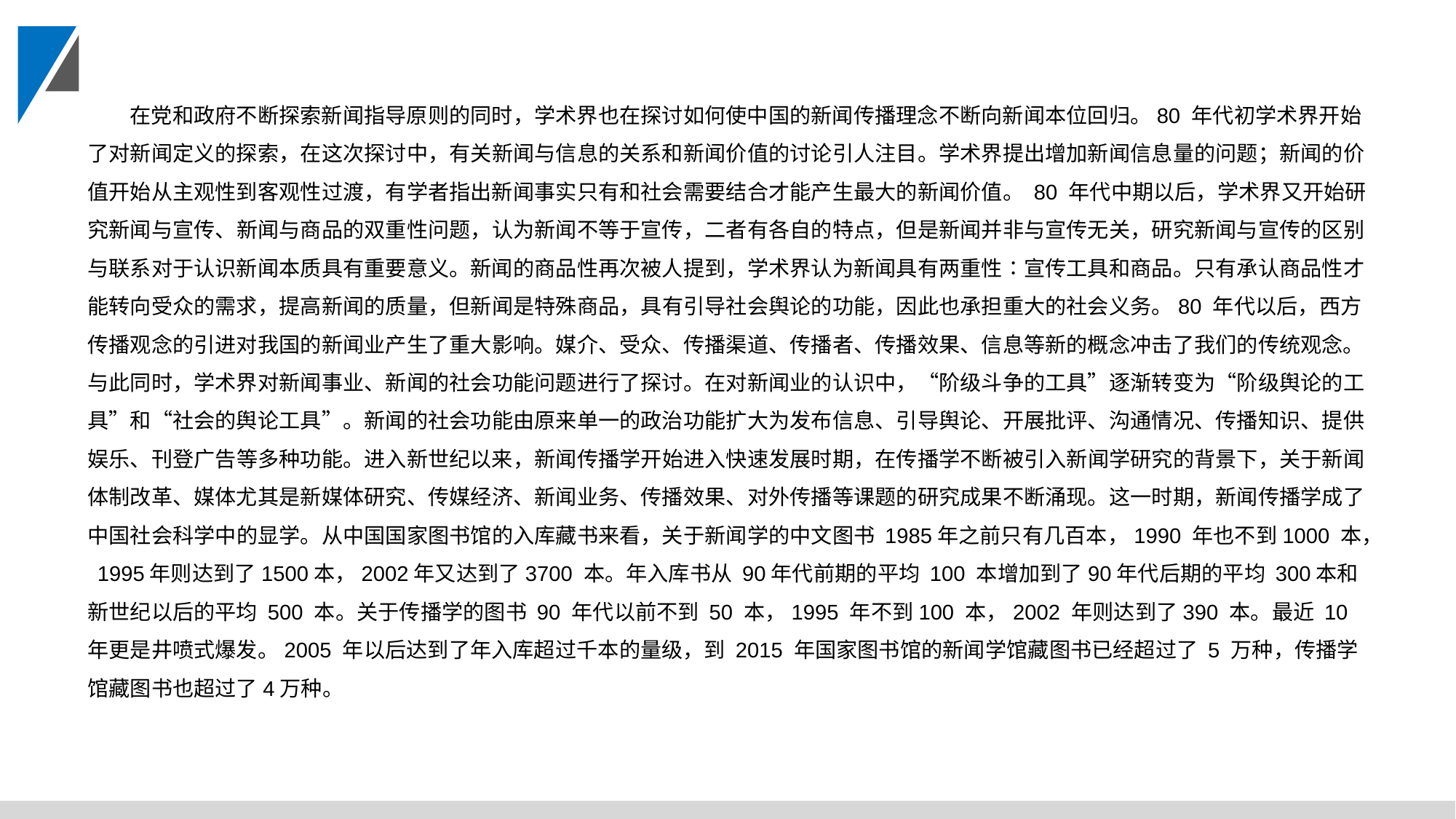

在党和政府不断探索新闻指导原则的同时，学术界也在探讨如何使中国的新闻传播理念不断向新闻本位回归。80 年代初学术界开始了对新闻定义的探索，在这次探讨中，有关新闻与信息的关系和新闻价值的讨论引人注目。学术界提出增加新闻信息量的问题；新闻的价值开始从主观性到客观性过渡，有学者指出新闻事实只有和社会需要结合才能产生最大的新闻价值。 80 年代中期以后，学术界又开始研究新闻与宣传、新闻与商品的双重性问题，认为新闻不等于宣传，二者有各自的特点，但是新闻并非与宣传无关，研究新闻与宣传的区别与联系对于认识新闻本质具有重要意义。新闻的商品性再次被人提到，学术界认为新闻具有两重性∶宣传工具和商品。只有承认商品性才能转向受众的需求，提高新闻的质量，但新闻是特殊商品，具有引导社会舆论的功能，因此也承担重大的社会义务。80 年代以后，西方传播观念的引进对我国的新闻业产生了重大影响。媒介、受众、传播渠道、传播者、传播效果、信息等新的概念冲击了我们的传统观念。与此同时，学术界对新闻事业、新闻的社会功能问题进行了探讨。在对新闻业的认识中，“阶级斗争的工具”逐渐转变为“阶级舆论的工具”和“社会的舆论工具”。新闻的社会功能由原来单一的政治功能扩大为发布信息、引导舆论、开展批评、沟通情况、传播知识、提供娱乐、刊登广告等多种功能。进入新世纪以来，新闻传播学开始进入快速发展时期，在传播学不断被引入新闻学研究的背景下，关于新闻体制改革、媒体尤其是新媒体研究、传媒经济、新闻业务、传播效果、对外传播等课题的研究成果不断涌现。这一时期，新闻传播学成了中国社会科学中的显学。从中国国家图书馆的入库藏书来看，关于新闻学的中文图书 1985年之前只有几百本，1990 年也不到1000 本， 1995年则达到了1500本，2002年又达到了3700 本。年入库书从 90年代前期的平均 100 本增加到了90年代后期的平均 300本和新世纪以后的平均 500 本。关于传播学的图书 90 年代以前不到 50 本，1995 年不到100 本，2002 年则达到了390 本。最近 10年更是井喷式爆发。2005 年以后达到了年入库超过千本的量级，到 2015 年国家图书馆的新闻学馆藏图书已经超过了 5 万种，传播学馆藏图书也超过了4万种。